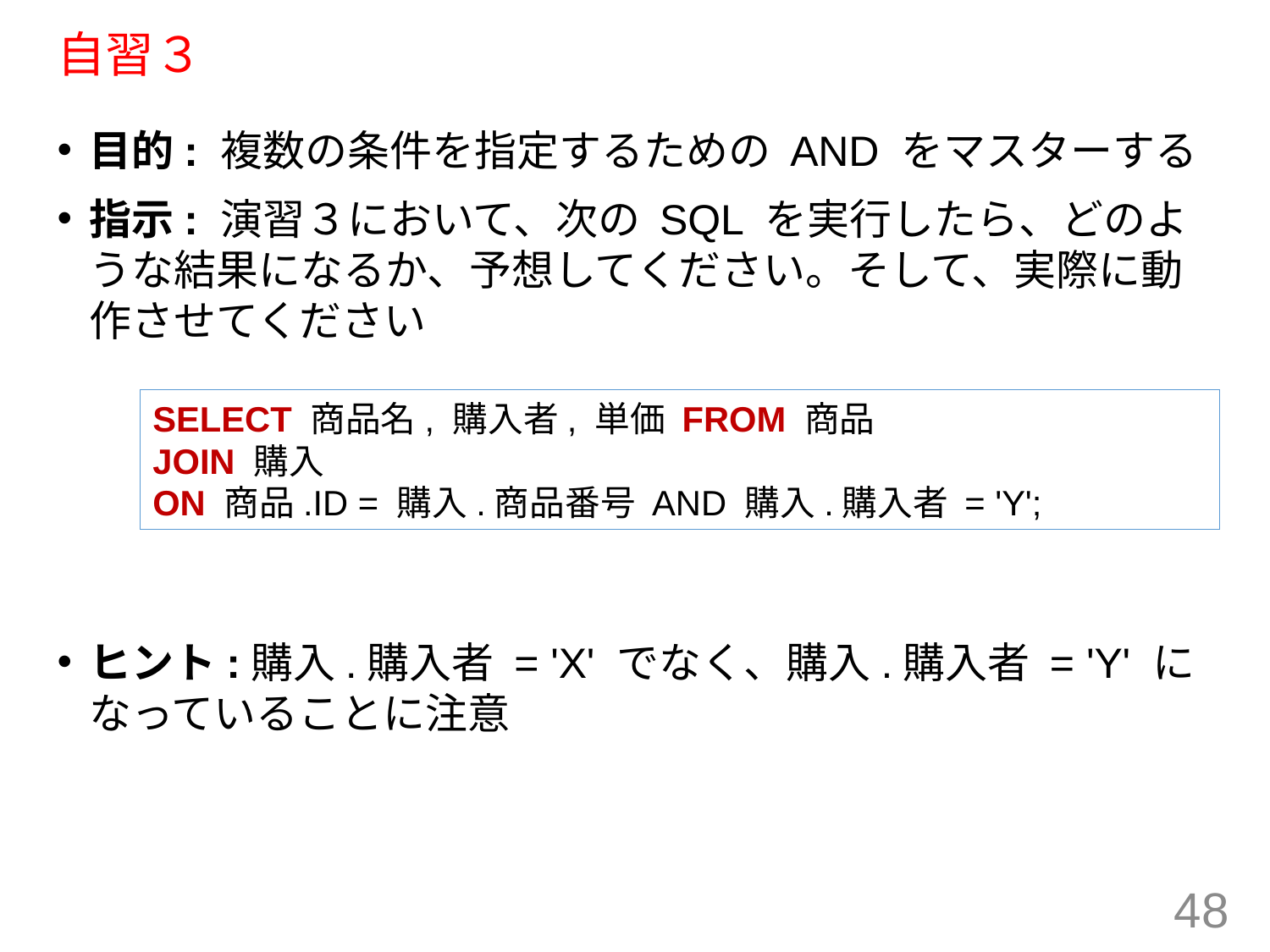

# 自習３
目的: 複数の条件を指定するための AND をマスターする
指示: 演習３において、次の SQL を実行したら、どのような結果になるか、予想してください。そして、実際に動作させてください

ヒント:購入.購入者 = 'X' でなく、購入.購入者 = 'Y' になっていることに注意

SELECT 商品名, 購入者, 単価 FROM 商品
JOIN 購入
ON 商品.ID = 購入.商品番号 AND 購入.購入者 = 'Y';
48